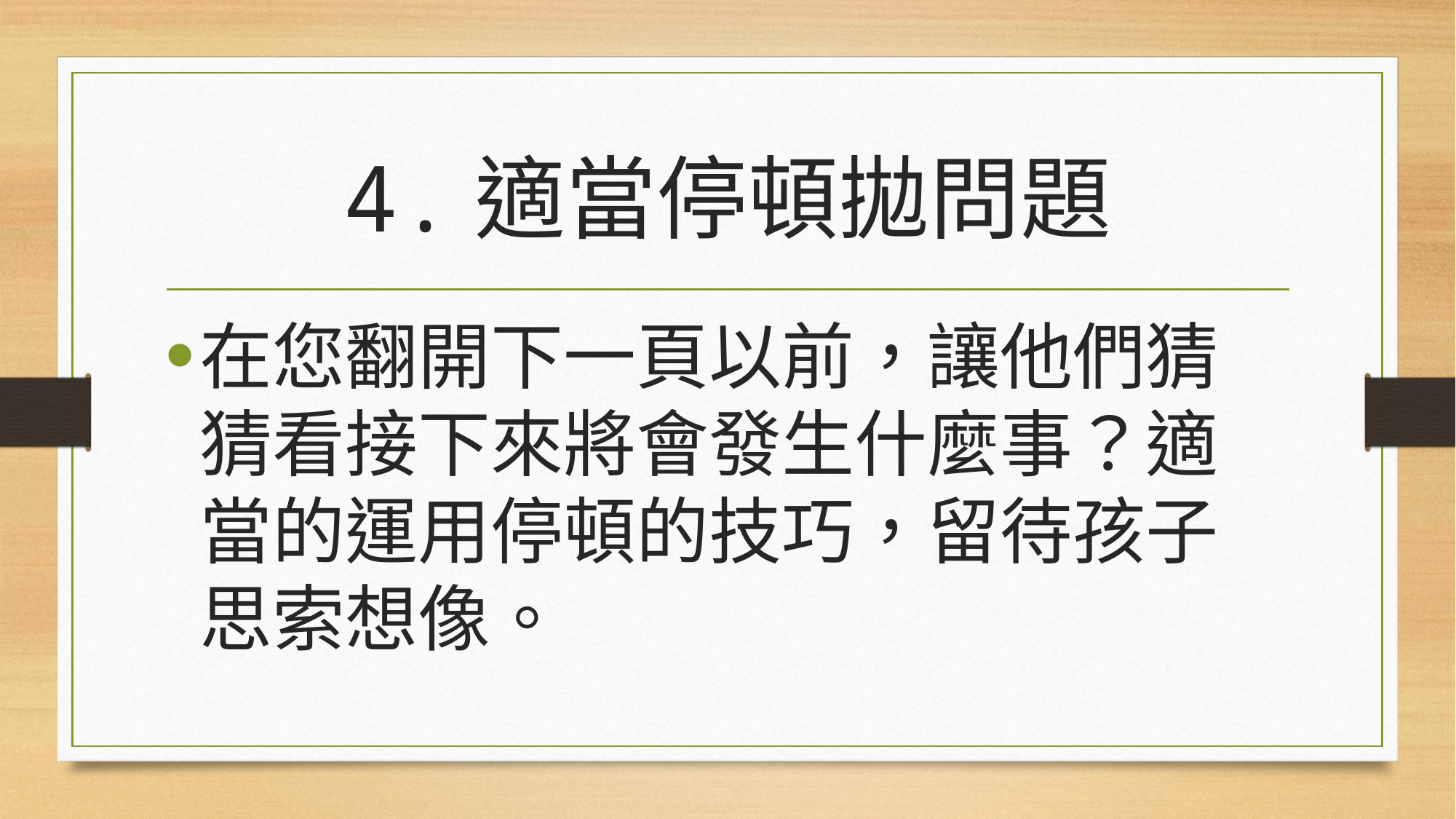

# 4.適當停頓拋問題
在您翻開下一頁以前，讓他們猜猜看接下來將會發生什麼事？適當的運用停頓的技巧，留待孩子思索想像。